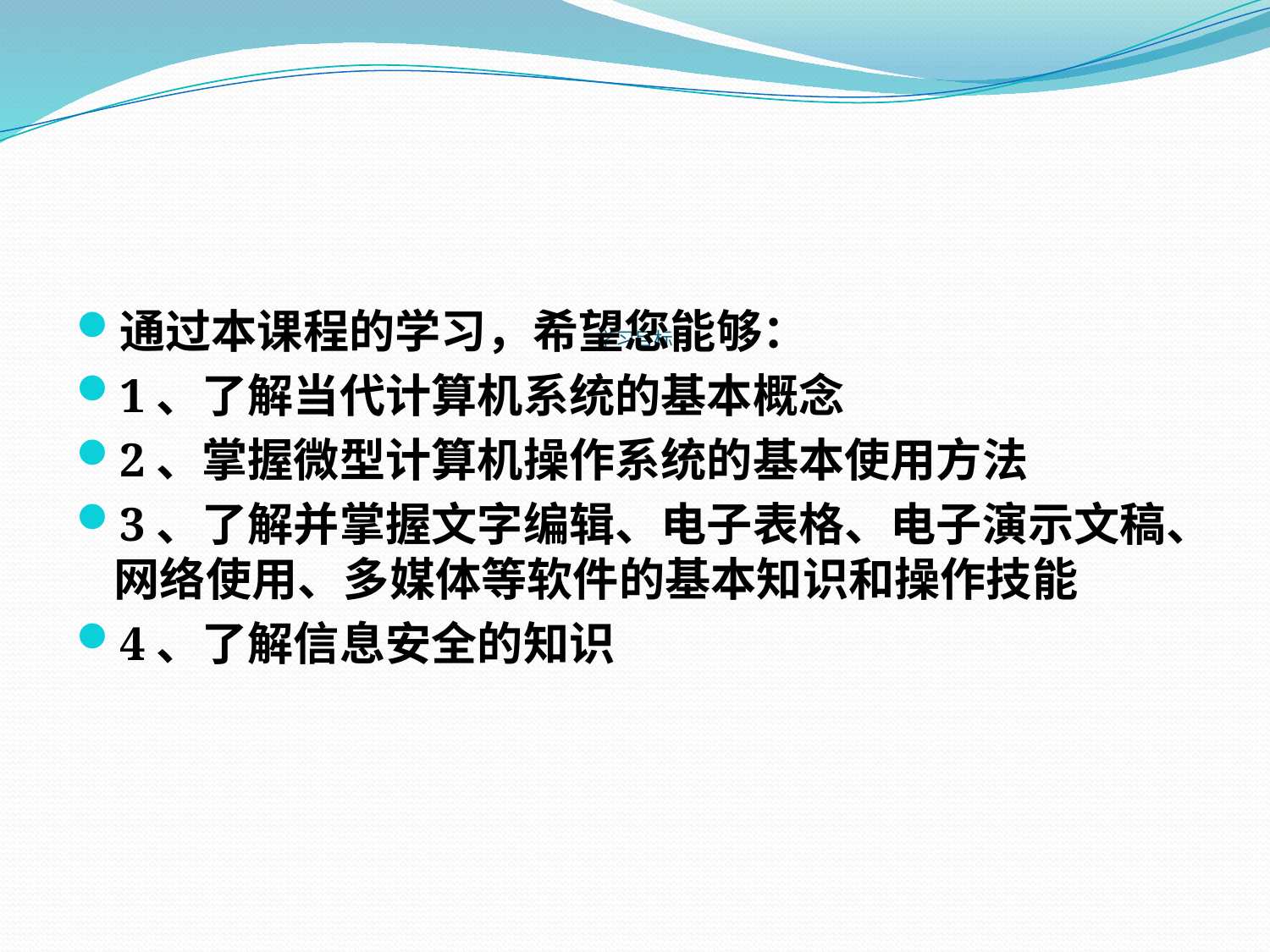

# 学习目标
通过本课程的学习，希望您能够：
1、了解当代计算机系统的基本概念
2、掌握微型计算机操作系统的基本使用方法
3、了解并掌握文字编辑、电子表格、电子演示文稿、网络使用、多媒体等软件的基本知识和操作技能
4、了解信息安全的知识